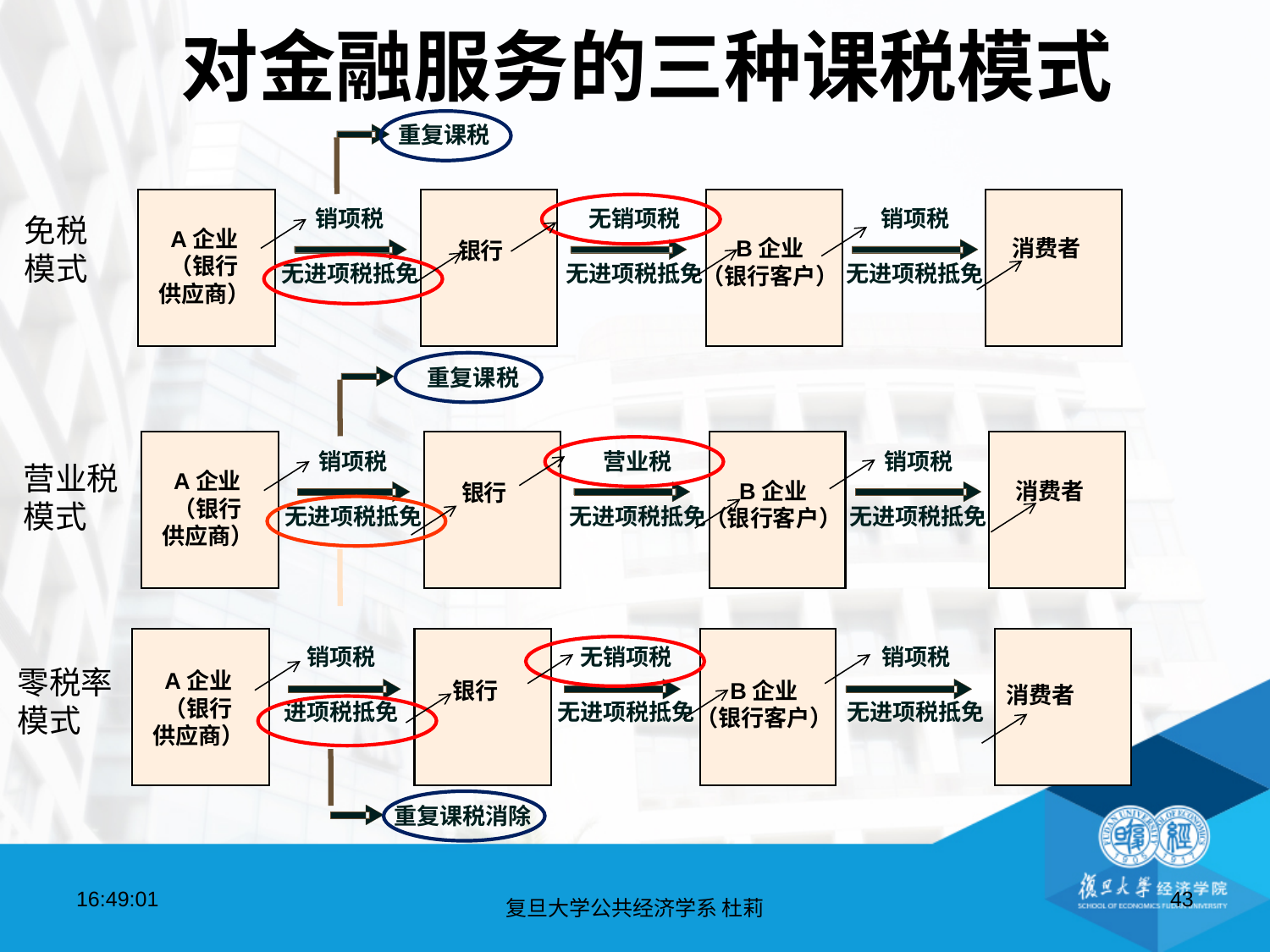

# 对金融服务的三种课税模式

重复课税

销项税
无进项税抵免
无销项税
无进项税抵免
销项税
无进项税抵免
免税
模式
Final
A企业
（银行
供应商）
Business
Business
B企业
（银行客户）
消费者
银行
Bank

consumer
A
B

重复课税

销项税
无进项税抵免
营业税
无进项税抵免
销项税
无进项税抵免
营业税
模式
Final
A企业
（银行
供应商）
Business
Business
B企业
（银行客户）
消费者
银行
Bank

consumer
A
B

销项税
进项税抵免

无销项税
无进项税抵免
销项税
无进项税抵免
零税率
模式
Final
Business
A企业
（银行
供应商）
Business
Business
银行
B企业
（银行客户）

消费者
consumer
B
A
C

重复课税消除

16:49:01
43
复旦大学公共经济学系 杜莉